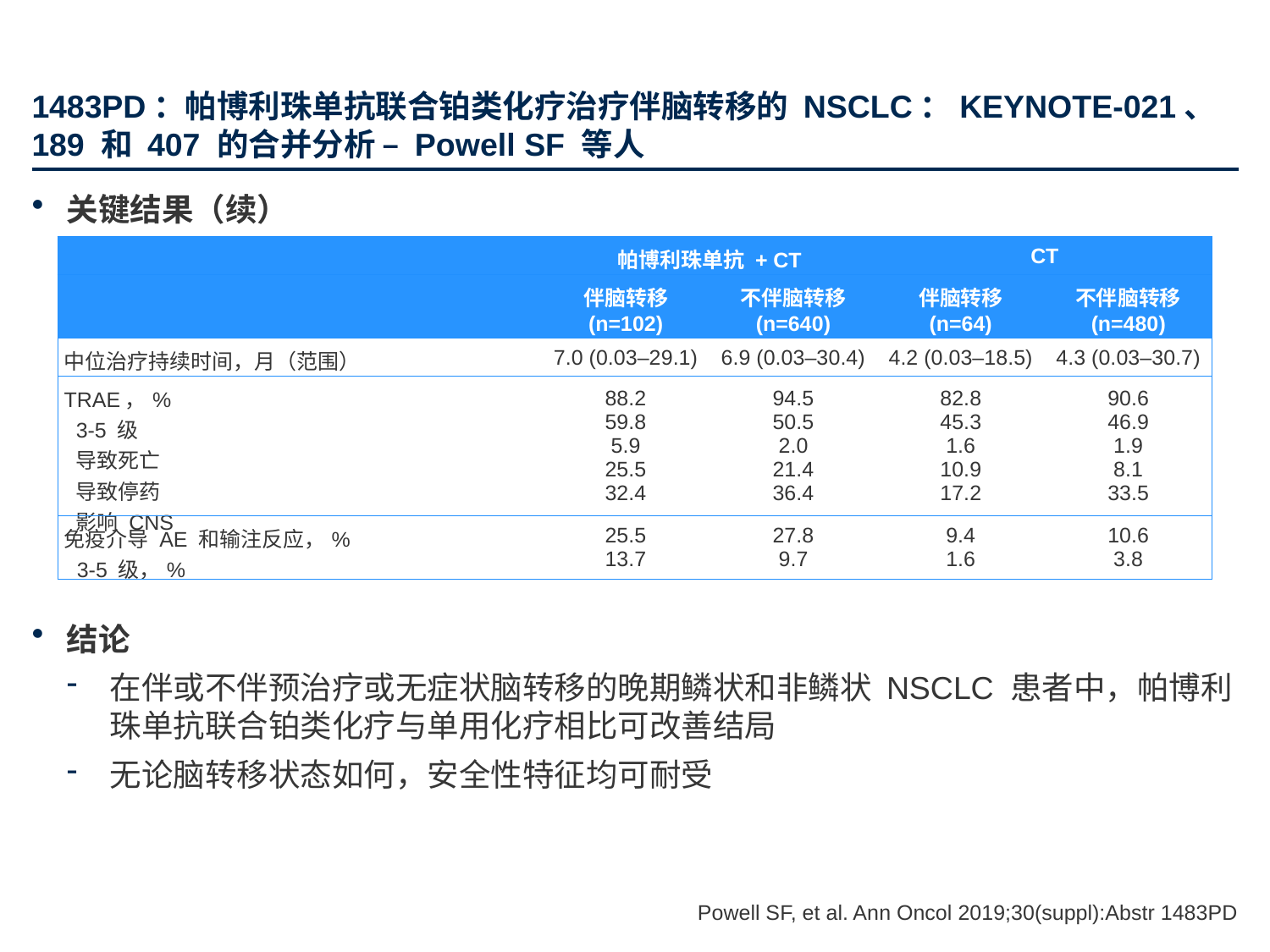

# 1483PD：帕博利珠单抗联合铂类化疗治疗伴脑转移的 NSCLC：KEYNOTE-021、189 和 407 的合并分析 – Powell SF 等人
关键结果（续）
结论
在伴或不伴预治疗或无症状脑转移的晚期鳞状和非鳞状 NSCLC 患者中，帕博利珠单抗联合铂类化疗与单用化疗相比可改善结局
无论脑转移状态如何，安全性特征均可耐受
|  | 帕博利珠单抗 + CT |  | CT |  |
| --- | --- | --- | --- | --- |
|  | 伴脑转移 (n=102) | 不伴脑转移 (n=640) | 伴脑转移 (n=64) | 不伴脑转移 (n=480) |
| 中位治疗持续时间，月（范围） | 7.0 (0.03–29.1) | 6.9 (0.03–30.4) | 4.2 (0.03–18.5) | 4.3 (0.03–30.7) |
| TRAE，% 3-5 级 导致死亡 导致停药 影响 CNS | 88.2 59.8 5.9 25.5 32.4 | 94.5 50.5 2.0 21.4 36.4 | 82.8 45.3 1.6 10.9 17.2 | 90.6 46.9 1.9 8.1 33.5 |
| 免疫介导 AE 和输注反应，% 3-5 级，% | 25.5 13.7 | 27.8 9.7 | 9.4 1.6 | 10.6 3.8 |
Powell SF, et al. Ann Oncol 2019;30(suppl):Abstr 1483PD